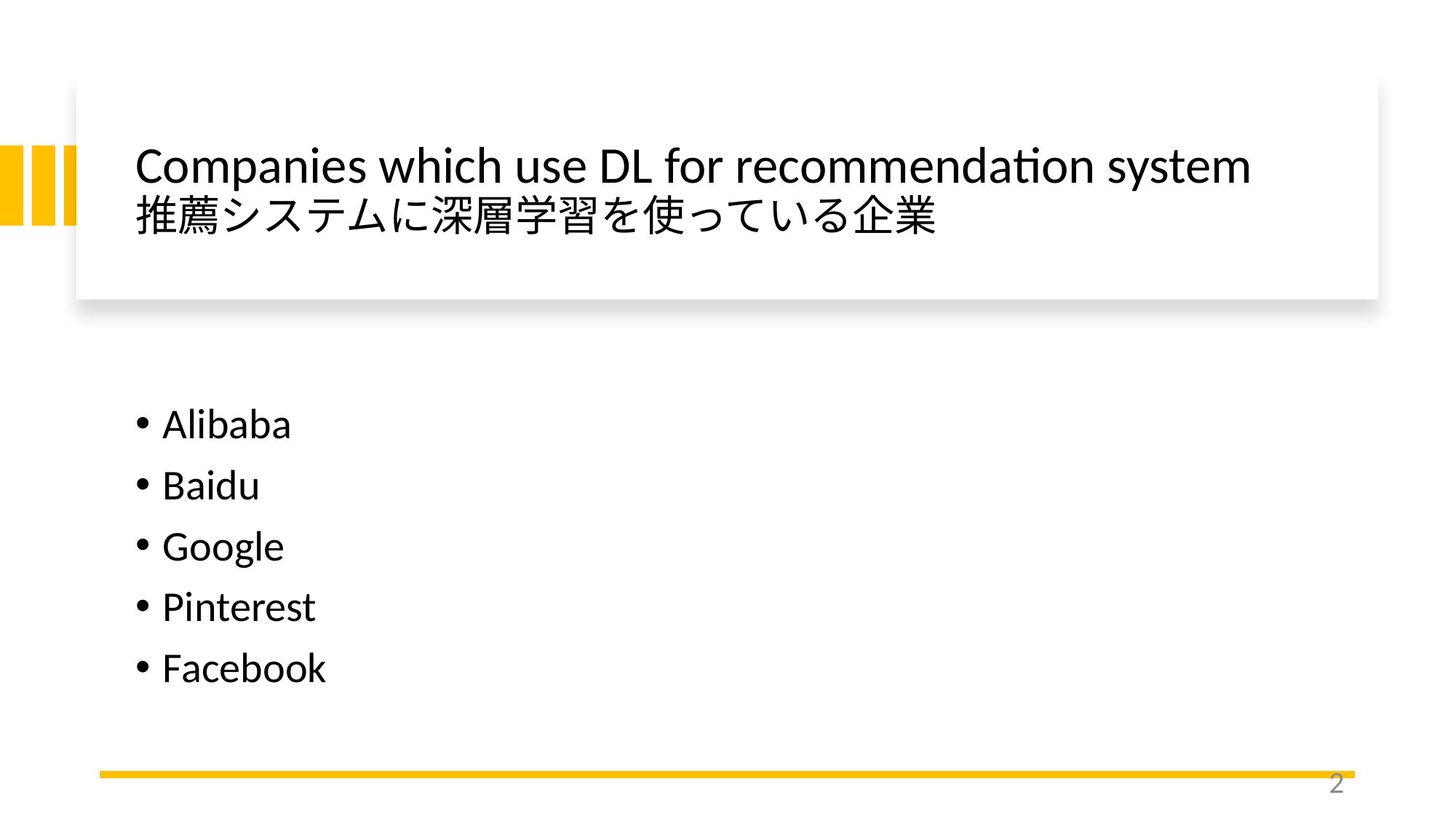

# Companies which use DL for recommendation system 推薦システムに深層学習を使っている企業

Alibaba
Baidu
Google
Pinterest
Facebook
2